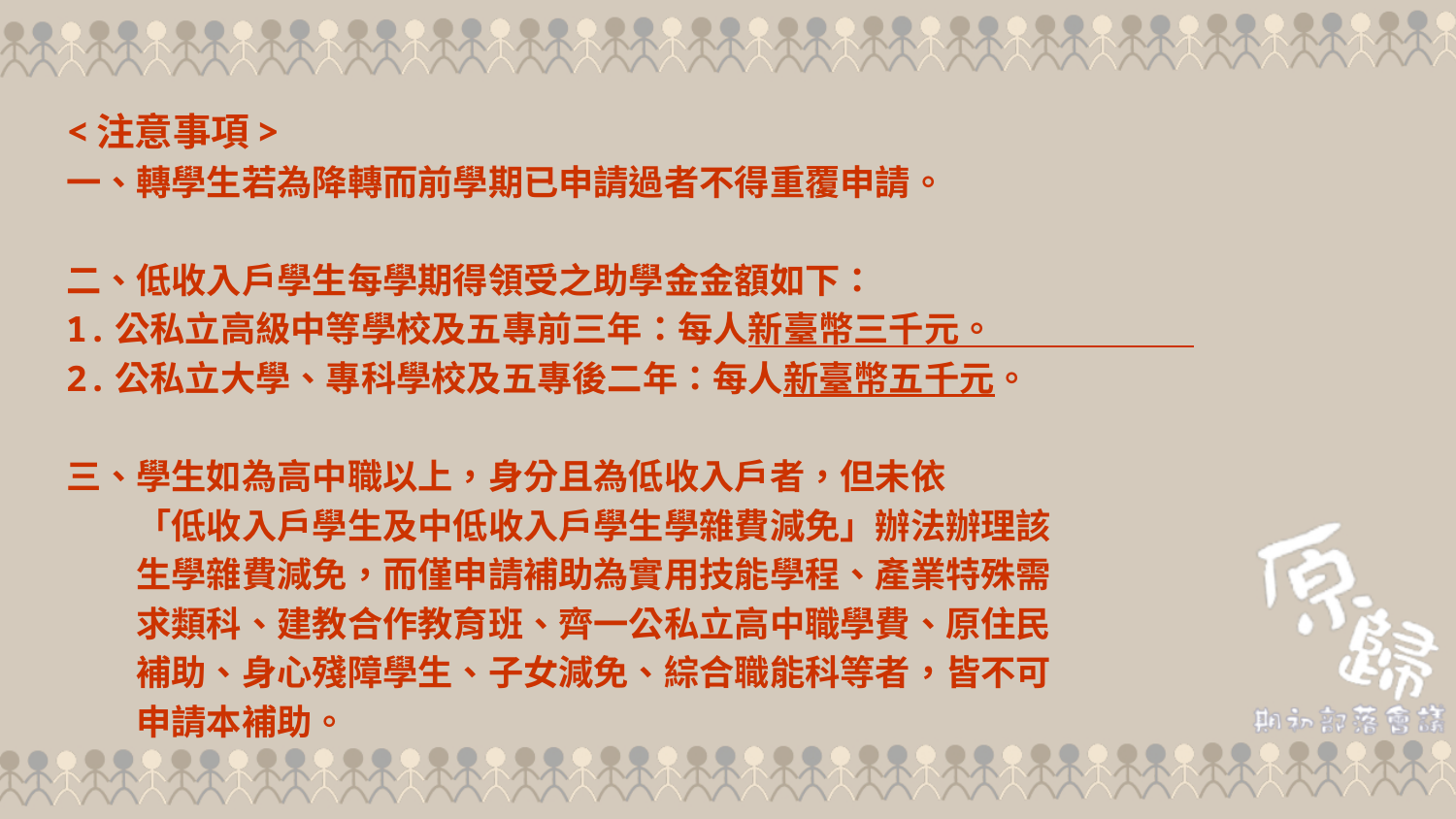

<注意事項>
一、轉學生若為降轉而前學期已申請過者不得重覆申請。

二、低收入戶學生每學期得領受之助學金金額如下：
1.公私立高級中等學校及五專前三年：每人新臺幣三千元。
2.公私立大學、專科學校及五專後二年：每人新臺幣五千元。

三、學生如為高中職以上，身分且為低收入戶者，但未依
　　「低收入戶學生及中低收入戶學生學雜費減免」辦法辦理該
　　生學雜費減免，而僅申請補助為實用技能學程、產業特殊需
　　求類科、建教合作教育班、齊一公私立高中職學費、原住民
　　補助、身心殘障學生、子女減免、綜合職能科等者，皆不可
　　申請本補助。
47